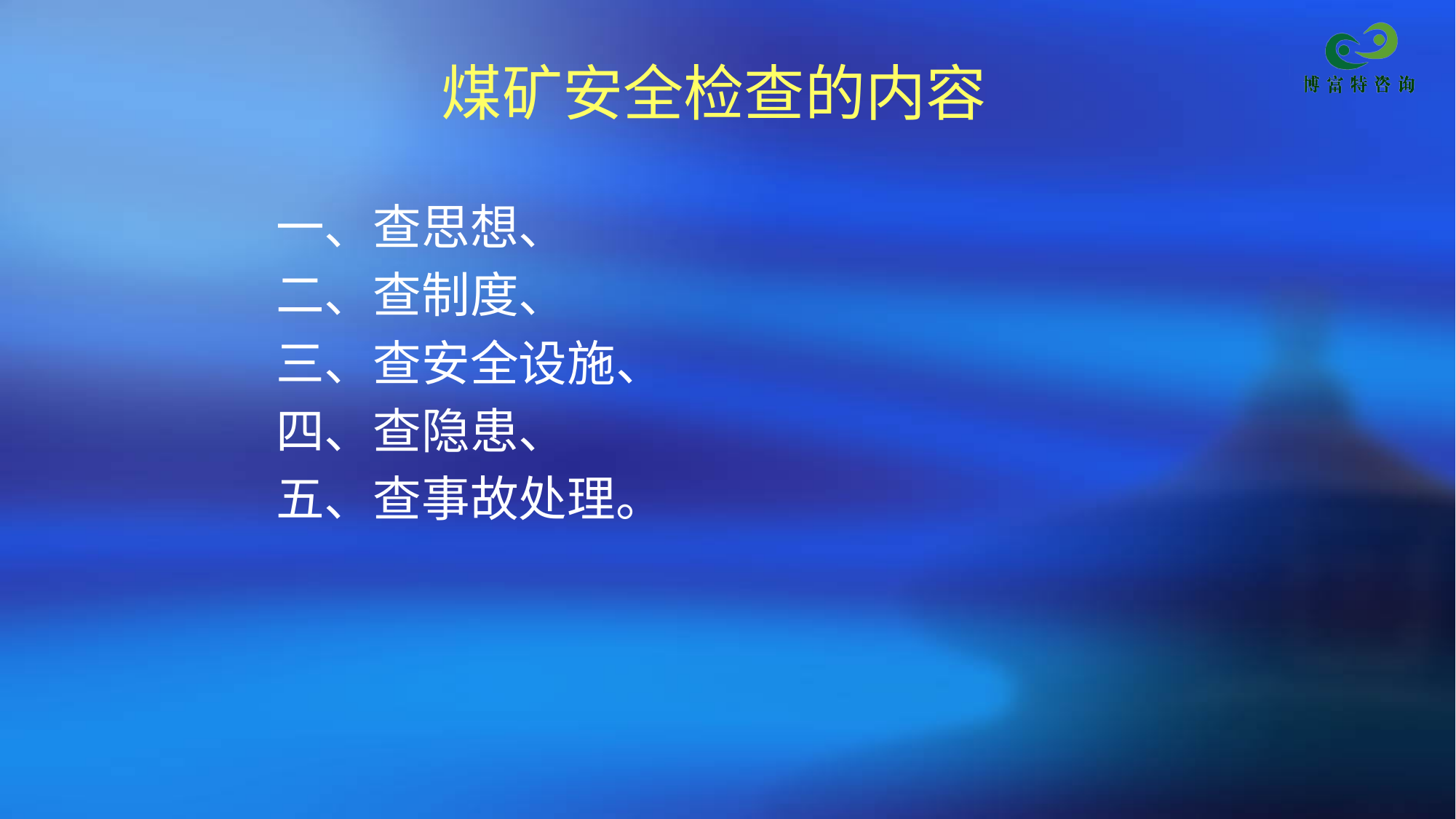

# 煤矿安全检查的内容
一、查思想、
二、查制度、
三、查安全设施、
四、查隐患、
五、查事故处理。